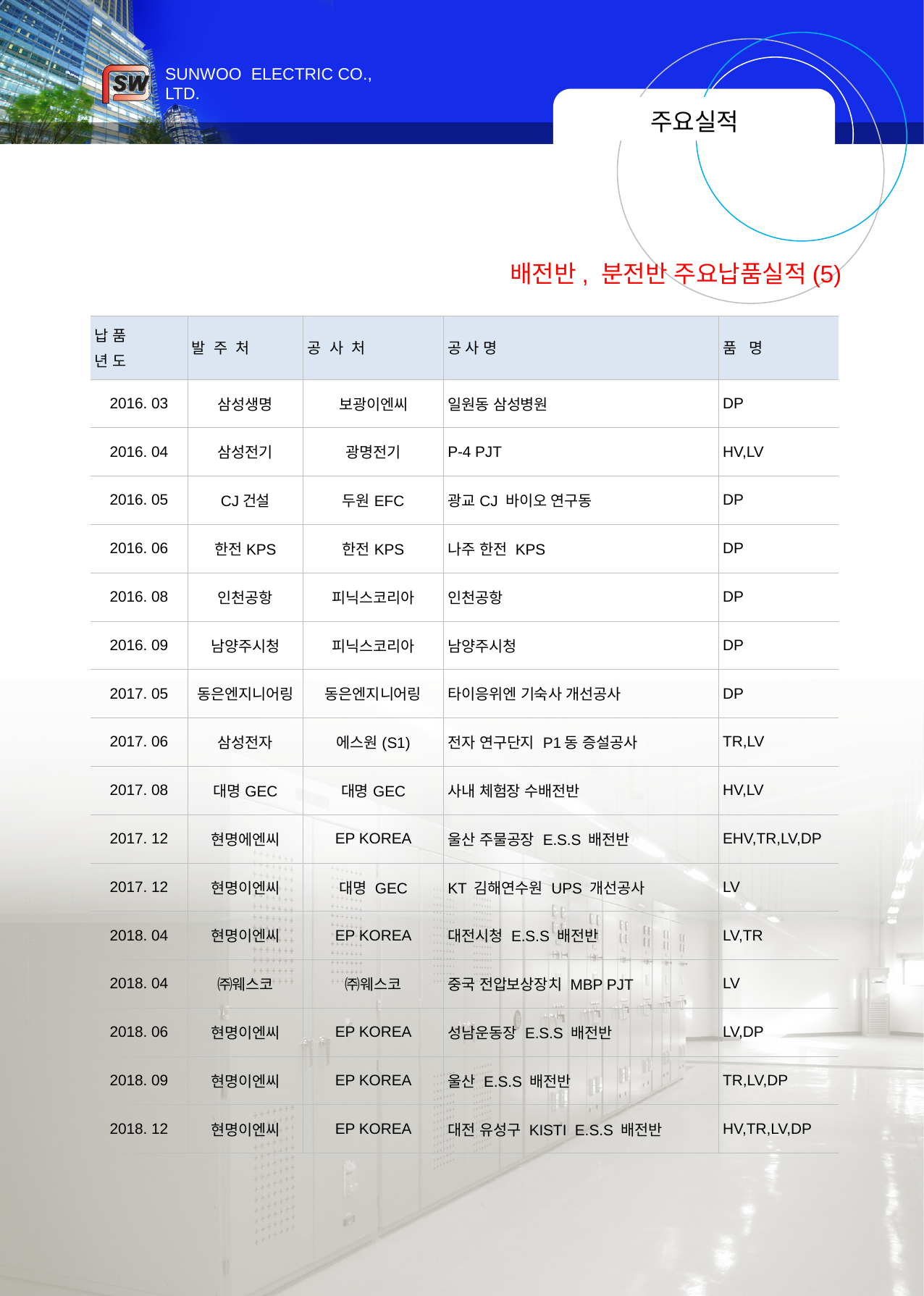

# 주요실적
배전반, 분전반 주요납품실적(5)
| 납 품 년 도 | 발 주 처 | 공 사 처 | 공 사 명 | 품 명 |
| --- | --- | --- | --- | --- |
| 2016. 03 | 삼성생명 | 보광이엔씨 | 일원동 삼성병원 | DP |
| 2016. 04 | 삼성전기 | 광명전기 | P-4 PJT | HV,LV |
| 2016. 05 | CJ건설 | 두원EFC | 광교CJ 바이오 연구동 | DP |
| 2016. 06 | 한전KPS | 한전KPS | 나주 한전 KPS | DP |
| 2016. 08 | 인천공항 | 피닉스코리아 | 인천공항 | DP |
| 2016. 09 | 남양주시청 | 피닉스코리아 | 남양주시청 | DP |
| 2017. 05 | 동은엔지니어링 | 동은엔지니어링 | 타이응위엔 기숙사 개선공사 | DP |
| 2017. 06 | 삼성전자 | 에스원(S1) | 전자 연구단지 P1동 증설공사 | TR,LV |
| 2017. 08 | 대명GEC | 대명GEC | 사내 체험장 수배전반 | HV,LV |
| 2017. 12 | 현명에엔씨 | EP KOREA | 울산 주물공장 E.S.S 배전반 | EHV,TR,LV,DP |
| 2017. 12 | 현명이엔씨 | 대명 GEC | KT 김해연수원 UPS 개선공사 | LV |
| 2018. 04 | 현명이엔씨 | EP KOREA | 대전시청 E.S.S 배전반 | LV,TR |
| 2018. 04 | ㈜웨스코 | ㈜웨스코 | 중국 전압보상장치 MBP PJT | LV |
| 2018. 06 | 현명이엔씨 | EP KOREA | 성남운동장 E.S.S 배전반 | LV,DP |
| 2018. 09 | 현명이엔씨 | EP KOREA | 울산 E.S.S 배전반 | TR,LV,DP |
| 2018. 12 | 현명이엔씨 | EP KOREA | 대전 유성구 KISTI E.S.S 배전반 | HV,TR,LV,DP |